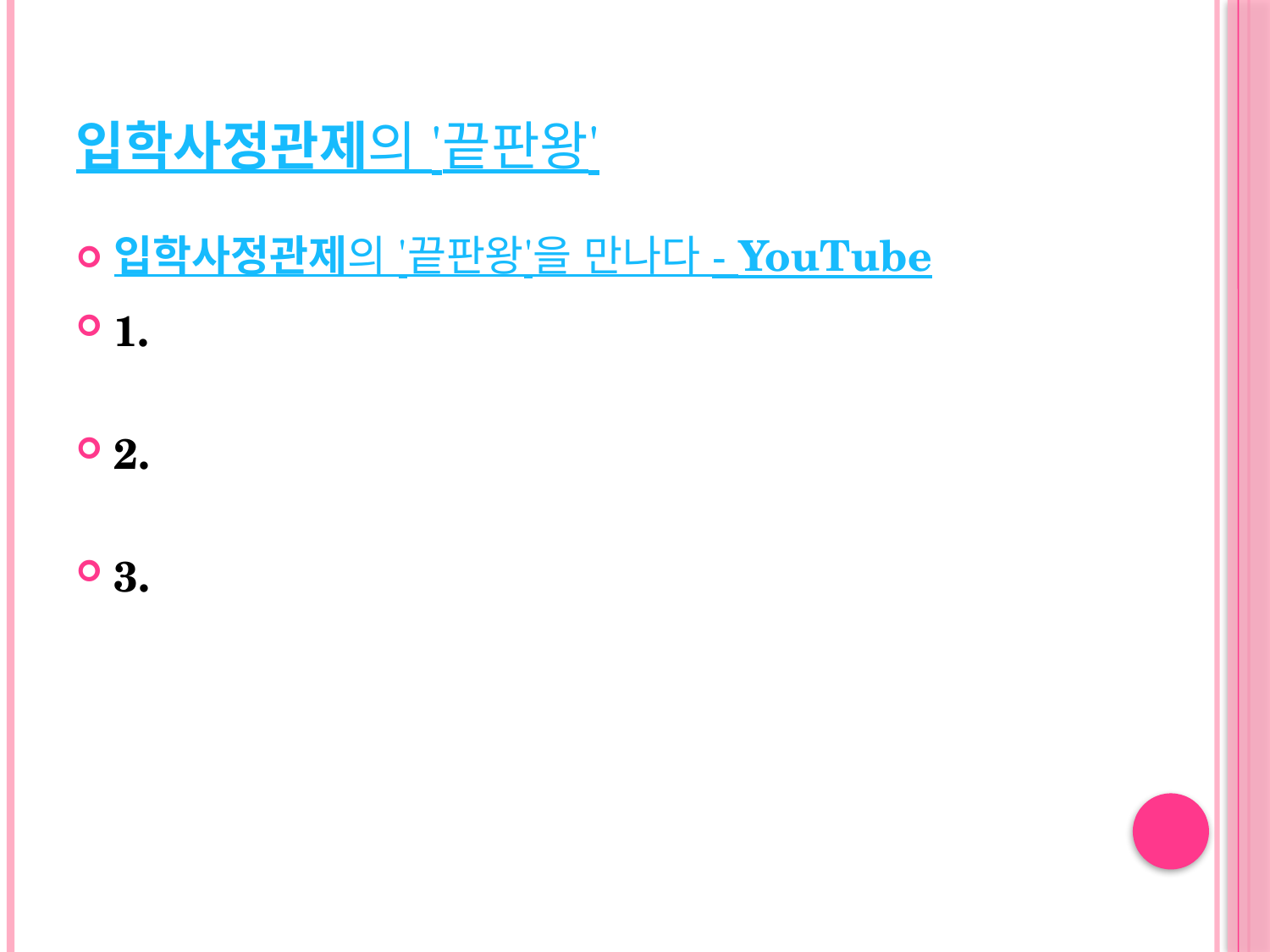

# 입학사정관제의 '끝판왕'
입학사정관제의 '끝판왕'을 만나다 - YouTube
1.

2.

3.